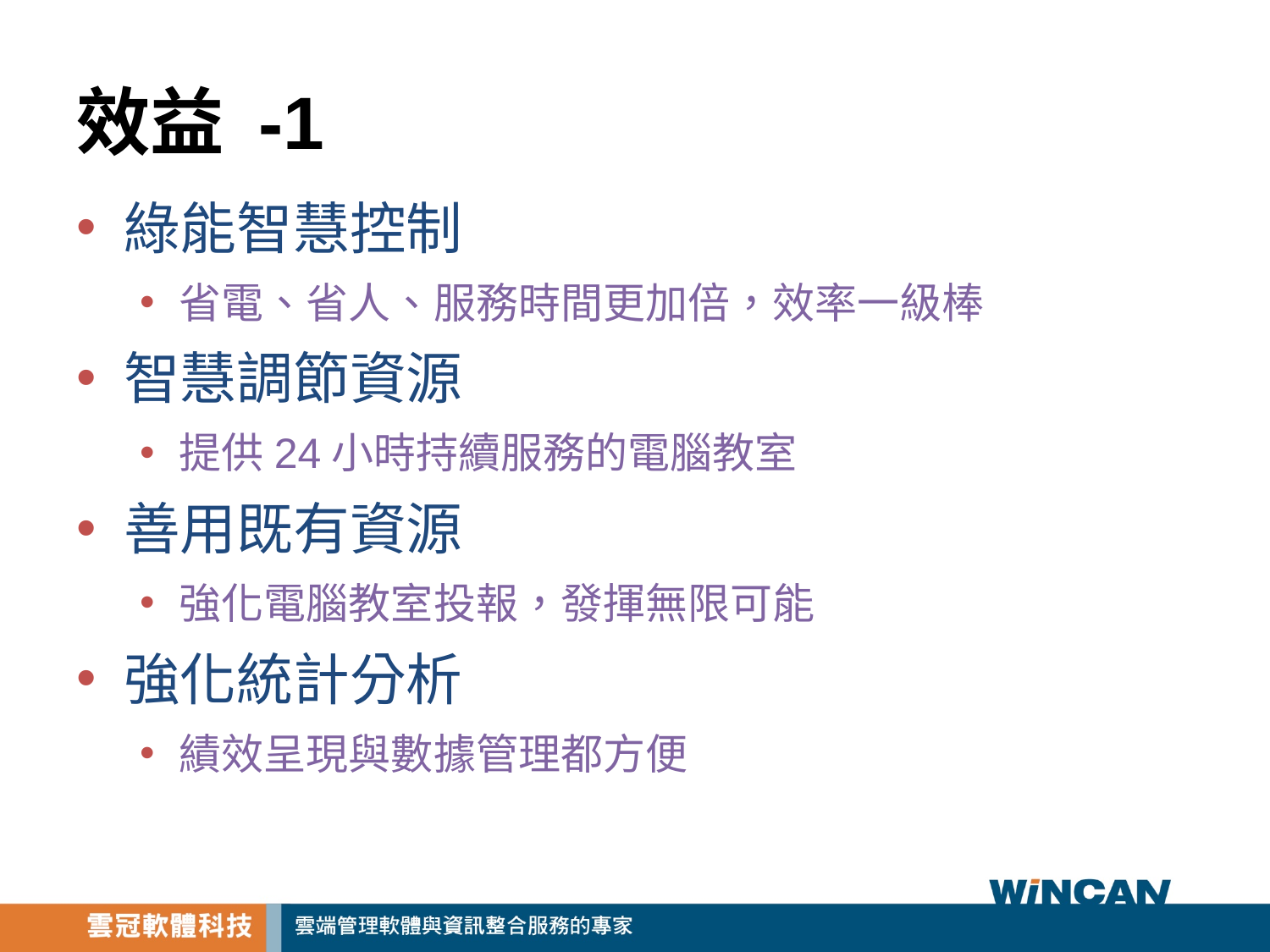

# 效益 -1
綠能智慧控制
省電、省人、服務時間更加倍，效率一級棒
智慧調節資源
提供24小時持續服務的電腦教室
善用既有資源
強化電腦教室投報，發揮無限可能
強化統計分析
績效呈現與數據管理都方便